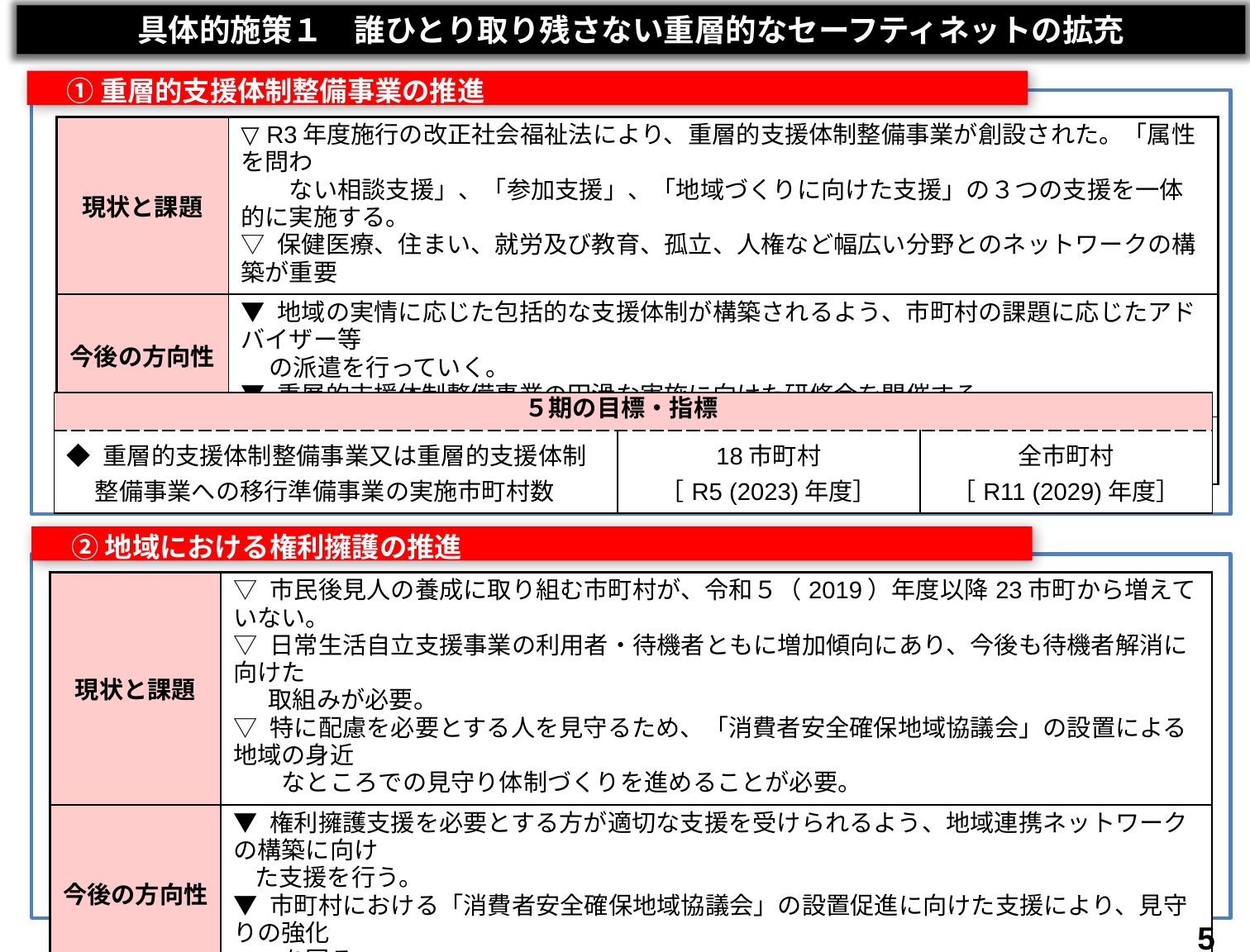

具体的施策１　誰ひとり取り残さない重層的なセーフティネットの拡充
　① 重層的支援体制整備事業の推進

| 現状と課題 | ▽ R3年度施行の改正社会福祉法により、重層的支援体制整備事業が創設された。「属性を問わ 　　ない相談支援」、「参加支援」、「地域づくりに向けた支援」の３つの支援を一体的に実施する。 ▽ 保健医療、住まい、就労及び教育、孤立、人権など幅広い分野とのネットワークの構築が重要 |
| --- | --- |
| 今後の方向性 | ▼ 地域の実情に応じた包括的な支援体制が構築されるよう、市町村の課題に応じたアドバイザー等 の派遣を行っていく。 ▼ 重層的支援体制整備事業の円滑な実施に向けた研修会を開催する。 |
| コラム | ■ 重層的支援体制整備事業の概要 ■ 八尾市における重層的支援体制整備事業 |
| ５期の目標・指標 |  |  |
| --- | --- | --- |
| ◆ 重層的支援体制整備事業又は重層的支援体制 整備事業への移行準備事業の実施市町村数 | 18市町村 ［R5 (2023)年度］ | 全市町村 ［R11 (2029)年度］ |
　② 地域における権利擁護の推進

| 現状と課題 | ▽ 市民後見人の養成に取り組む市町村が、令和５（2019）年度以降23市町から増えていない。 ▽ 日常生活自立支援事業の利用者・待機者ともに増加傾向にあり、今後も待機者解消に向けた 　 取組みが必要。 ▽ 特に配慮を必要とする人を見守るため、「消費者安全確保地域協議会」の設置による地域の身近 　　なところでの見守り体制づくりを進めることが必要。 |
| --- | --- |
| 今後の方向性 | ▼ 権利擁護支援を必要とする方が適切な支援を受けられるよう、地域連携ネットワークの構築に向け た支援を行う。 ▼ 市町村における「消費者安全確保地域協議会」の設置促進に向けた支援により、見守りの強化 　　を図る。 |
| コラム | ■ 日常生活自立支援事業と意思決定支援 |
5